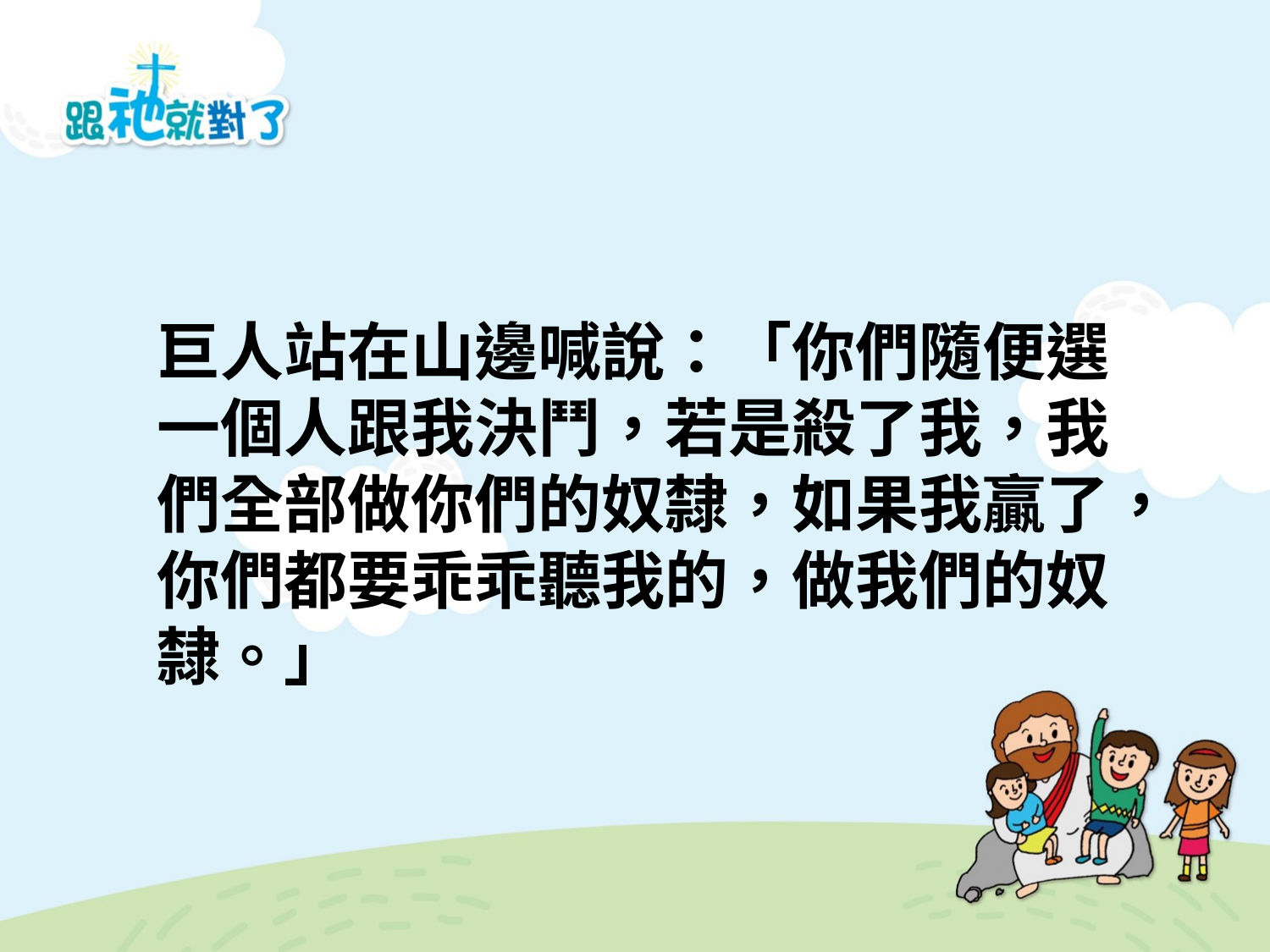

巨人站在山邊喊說：「你們隨便選一個人跟我決鬥，若是殺了我，我們全部做你們的奴隸，如果我贏了，你們都要乖乖聽我的，做我們的奴隸。」